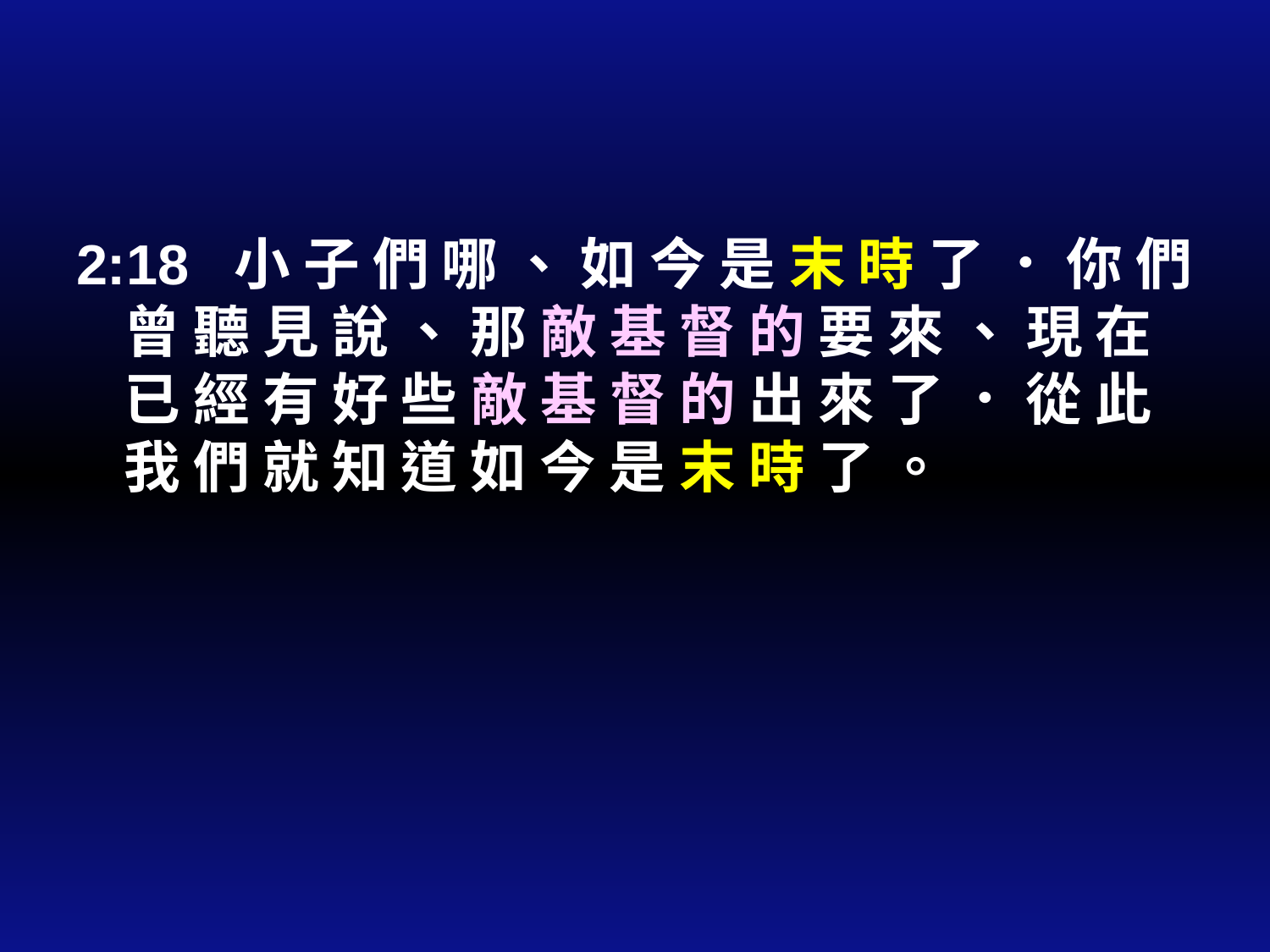

#
2:18  小 子 們 哪 、 如 今 是 末 時 了 ． 你 們 曾 聽 見 說 、 那 敵 基 督 的 要 來 、 現 在 已 經 有 好 些 敵 基 督 的 出 來 了 ． 從 此 我 們 就 知 道 如 今 是 末 時 了 。